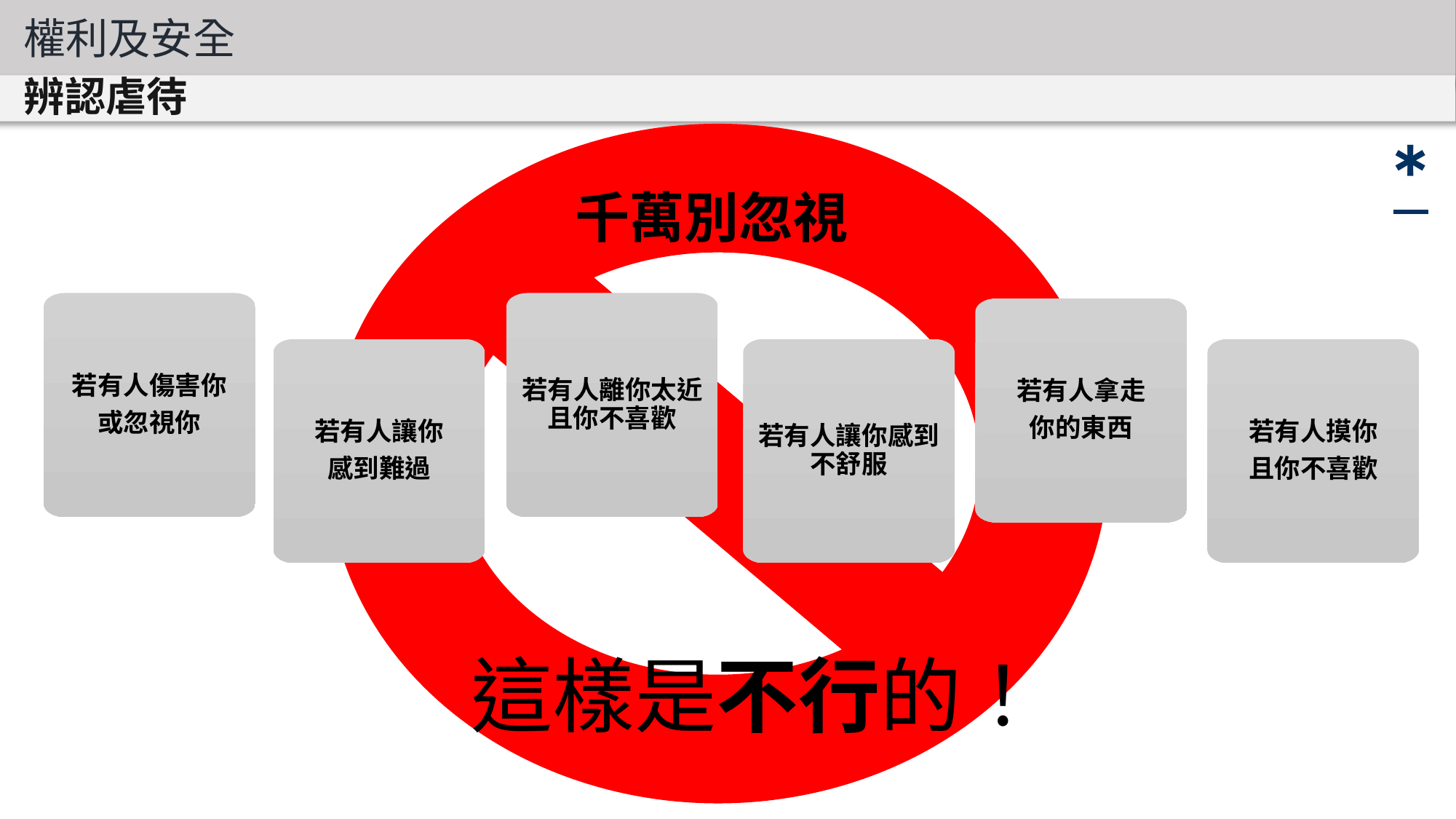

權利及安全
辨認虐待

*
千萬別忽視
若有人傷害你
或忽視你
若有人離你太近且你不喜歡
若有人拿走
你的東西
若有人讓你
感到難過
若有人讓你感到不舒服
若有人摸你
且你不喜歡
這樣是不行的！